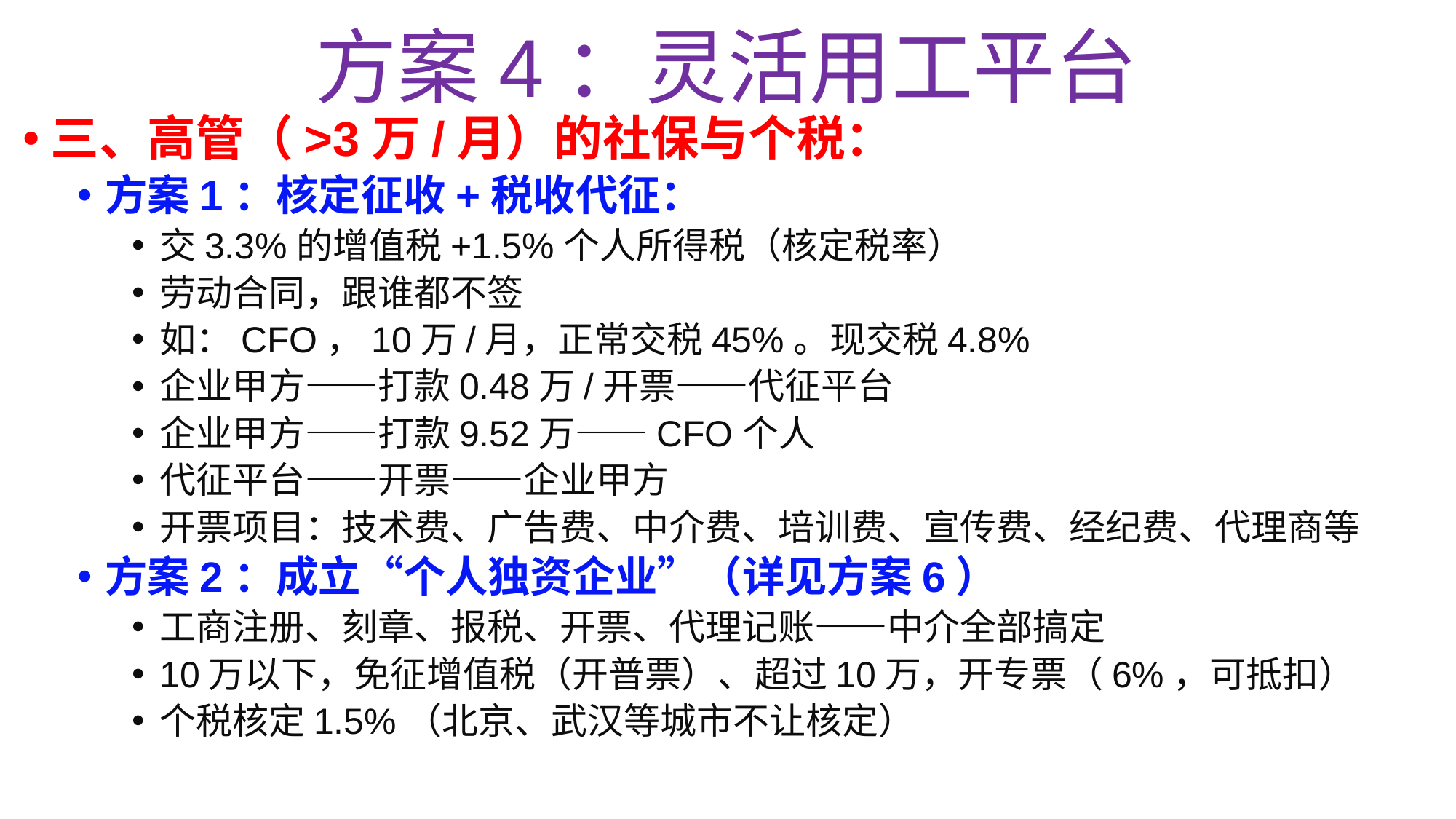

# 方案4：灵活用工平台
三、高管（>3万/月）的社保与个税：
方案1：核定征收+税收代征：
交3.3%的增值税+1.5%个人所得税（核定税率）
劳动合同，跟谁都不签
如：CFO，10万/月，正常交税45%。现交税4.8%
企业甲方——打款0.48万/开票——代征平台
企业甲方——打款9.52万——CFO个人
代征平台——开票——企业甲方
开票项目：技术费、广告费、中介费、培训费、宣传费、经纪费、代理商等
方案2：成立“个人独资企业”（详见方案6）
工商注册、刻章、报税、开票、代理记账——中介全部搞定
10万以下，免征增值税（开普票）、超过10万，开专票（6%，可抵扣）
个税核定1.5%（北京、武汉等城市不让核定）